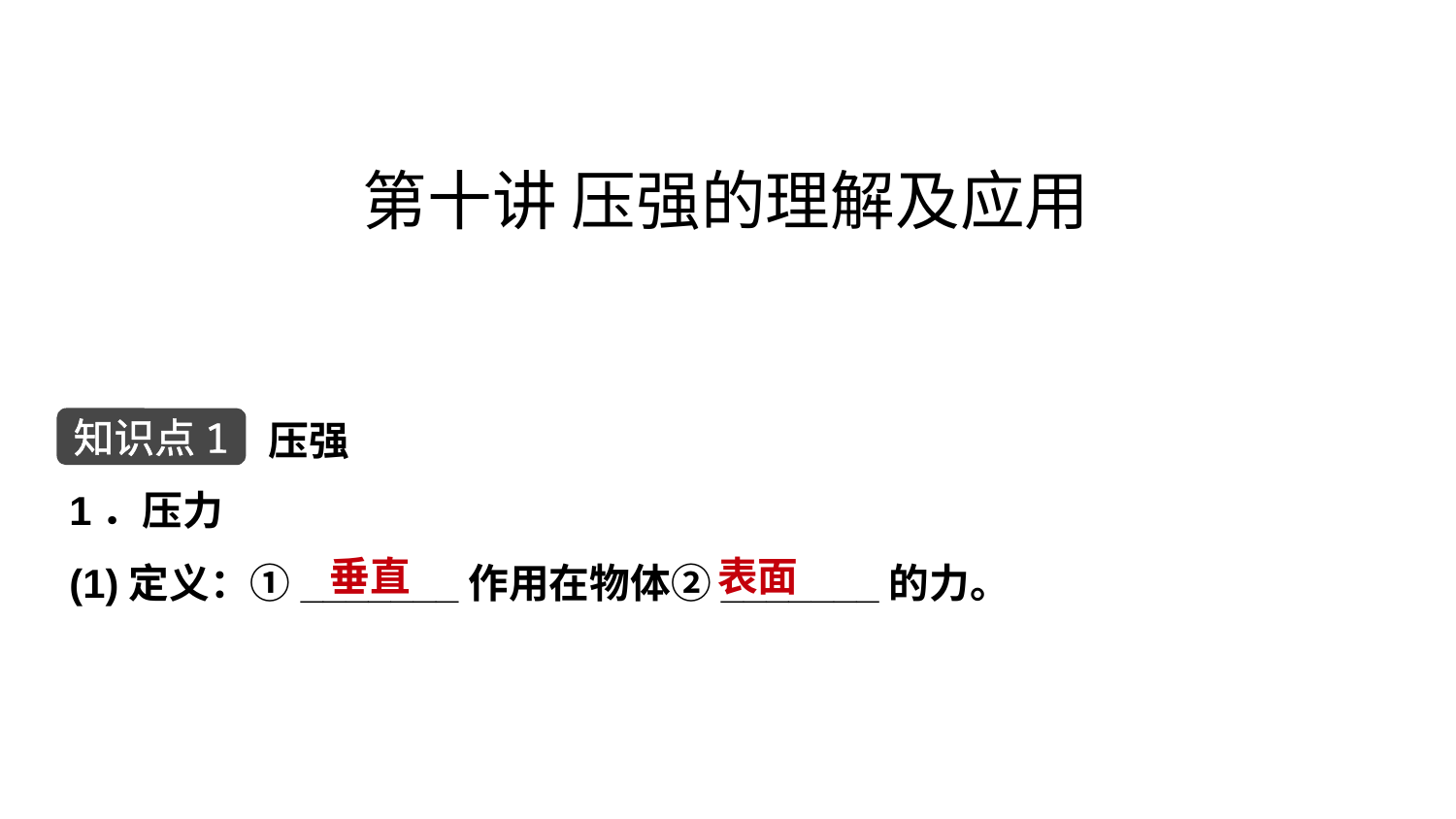

第十讲 压强的理解及应用
压强
知识点1
1．压力
(1)定义：①_______作用在物体②_______的力。
 垂直
 表面